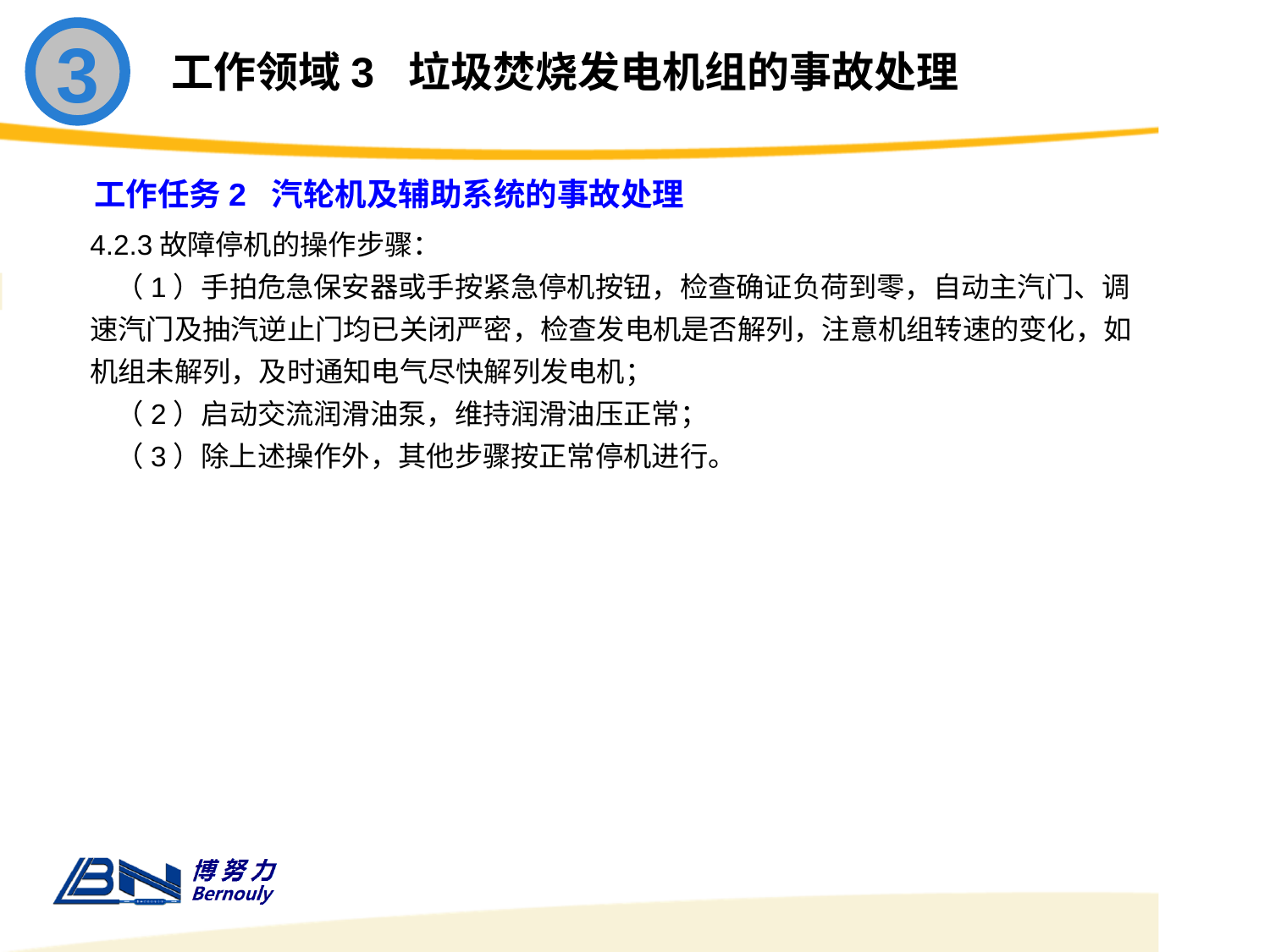

3
工作领域3  垃圾焚烧发电机组的事故处理
工作任务2  汽轮机及辅助系统的事故处理
4.2.3故障停机的操作步骤：
   （1）手拍危急保安器或手按紧急停机按钮，检查确证负荷到零，自动主汽门、调速汽门及抽汽逆止门均已关闭严密，检查发电机是否解列，注意机组转速的变化，如机组未解列，及时通知电气尽快解列发电机；
   （2）启动交流润滑油泵，维持润滑油压正常；
   （3）除上述操作外，其他步骤按正常停机进行。